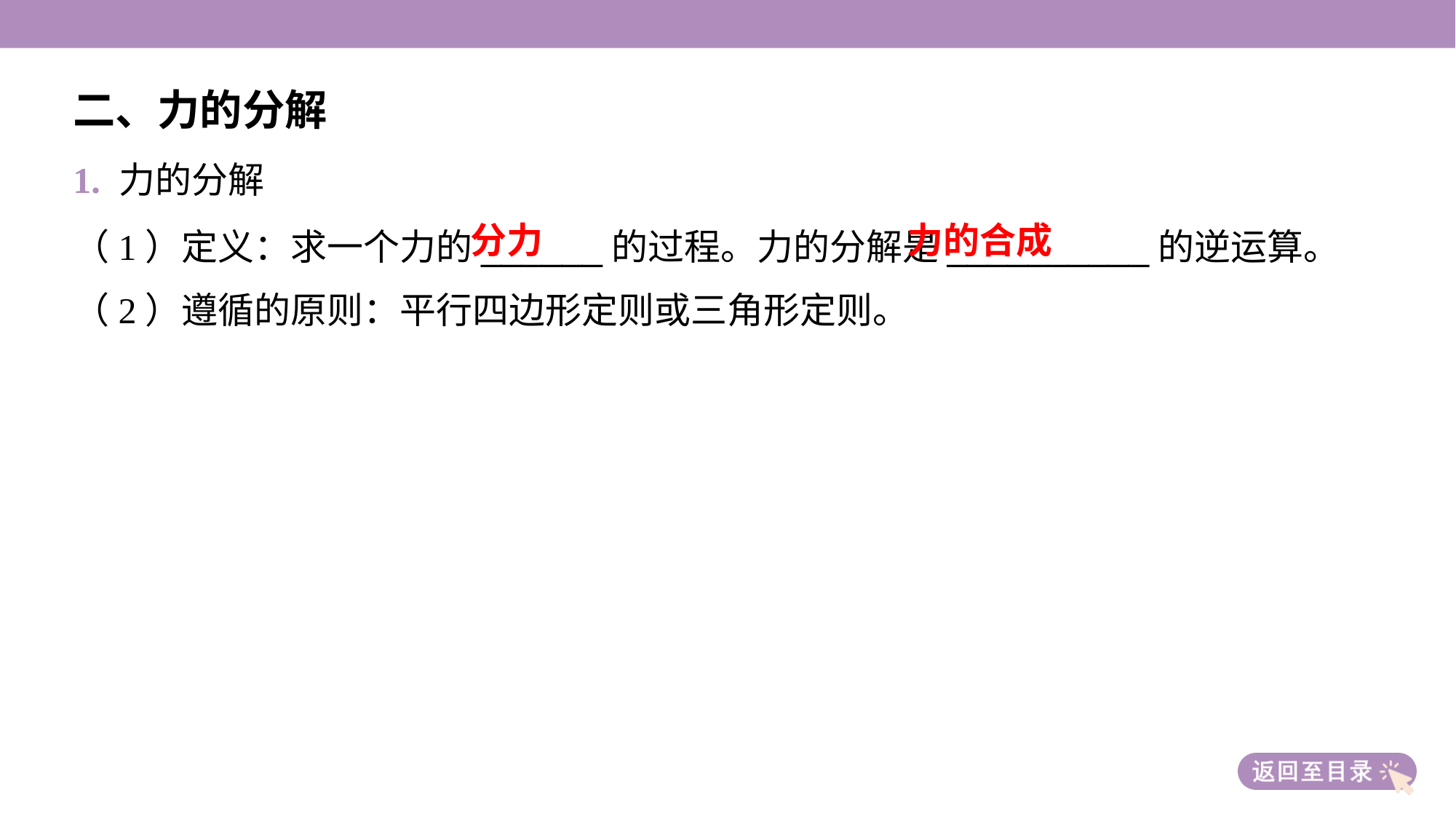

二、力的分解
1. 力的分解
（1）定义：求一个力的______的过程。力的分解是__________的逆运算。
（2）遵循的原则：平行四边形定则或三角形定则。
分力
力的合成